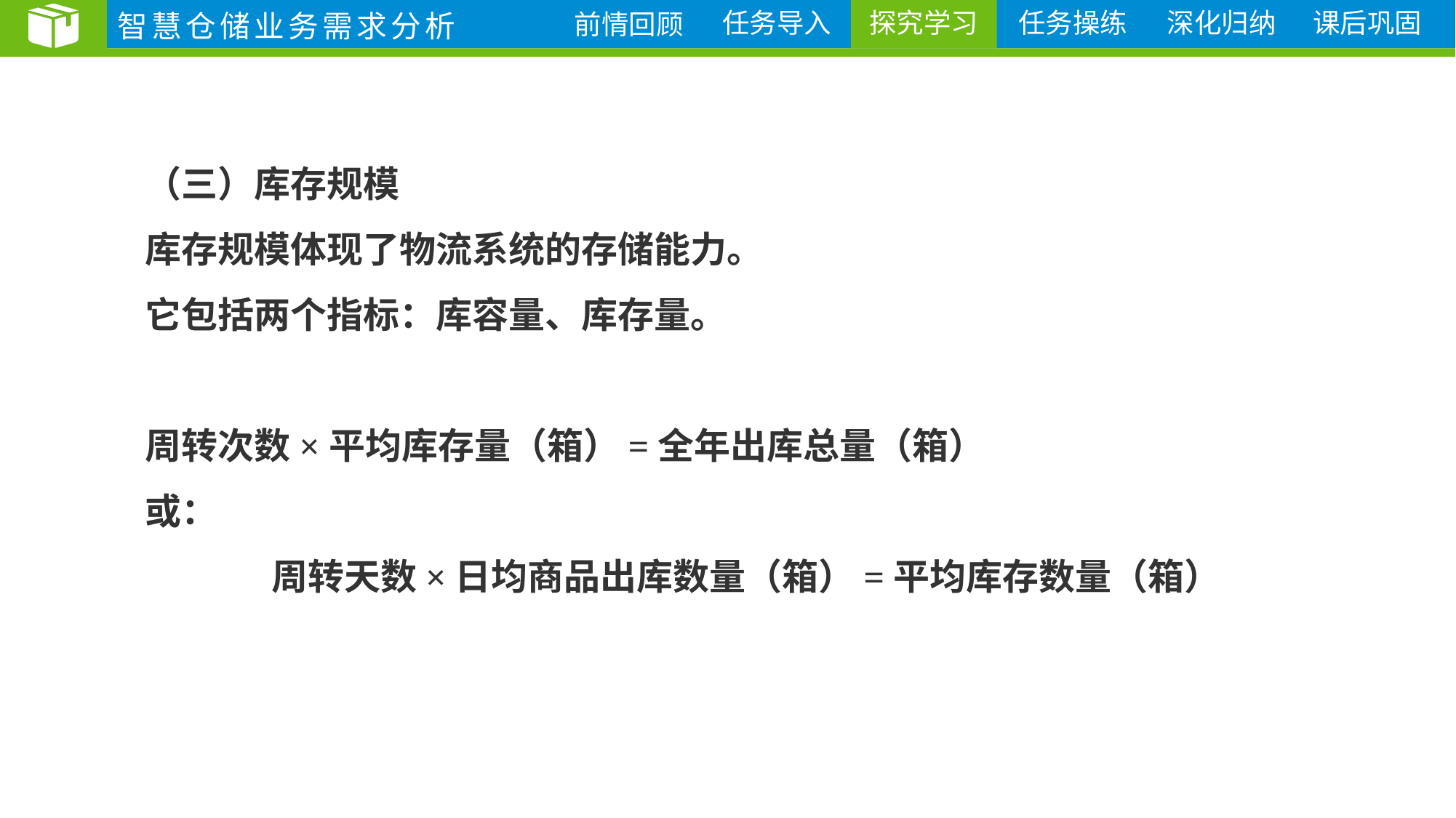

（三）库存规模
库存规模体现了物流系统的存储能力。
它包括两个指标：库容量、库存量。

周转次数×平均库存量（箱）=全年出库总量（箱）
或：
周转天数×日均商品出库数量（箱）=平均库存数量（箱）